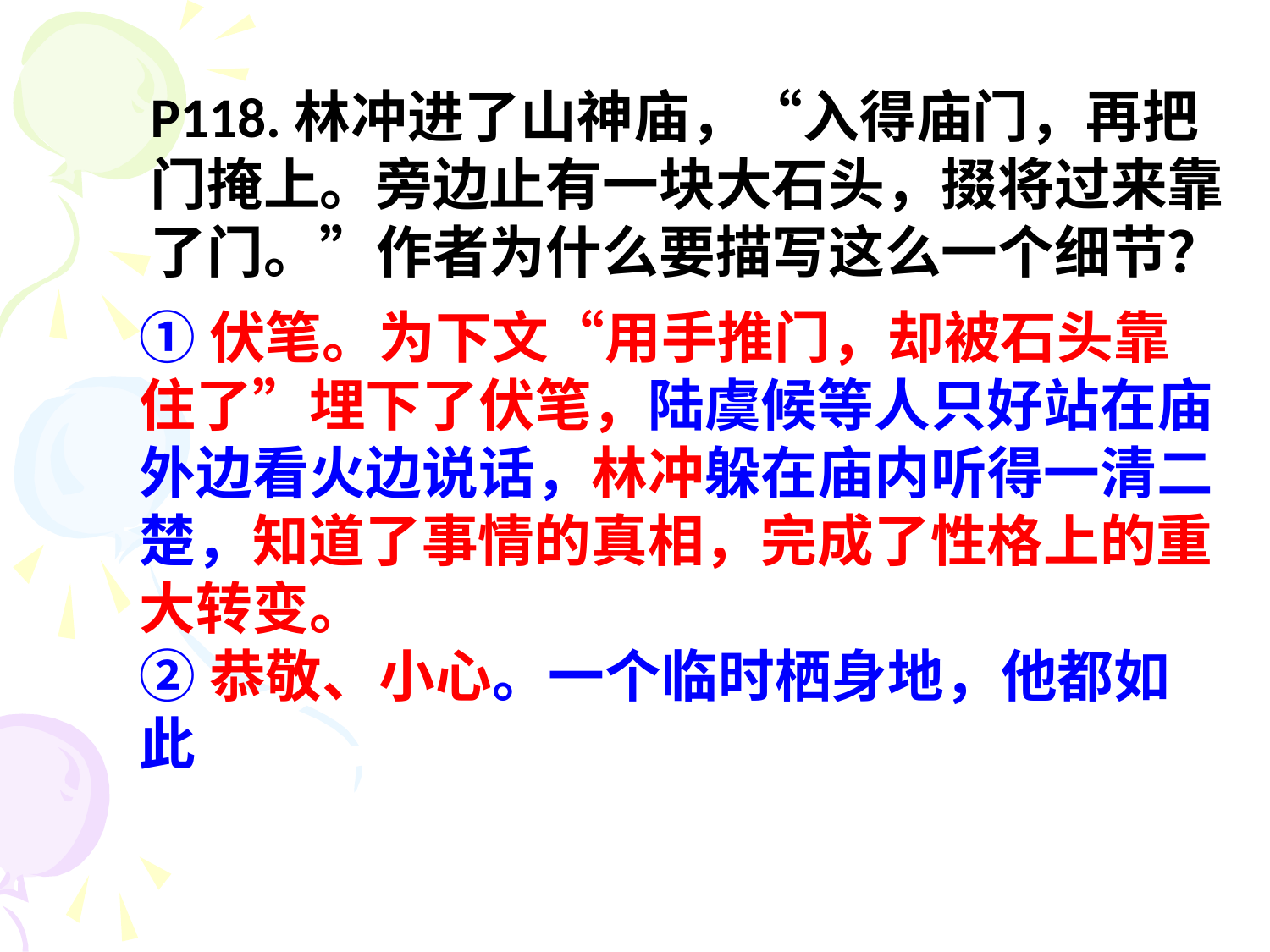

P118.林冲进了山神庙，“入得庙门，再把门掩上。旁边止有一块大石头，掇将过来靠了门。”作者为什么要描写这么一个细节？
①伏笔。为下文“用手推门，却被石头靠住了”埋下了伏笔，陆虞候等人只好站在庙外边看火边说话，林冲躲在庙内听得一清二楚，知道了事情的真相，完成了性格上的重大转变。
②恭敬、小心。一个临时栖身地，他都如此